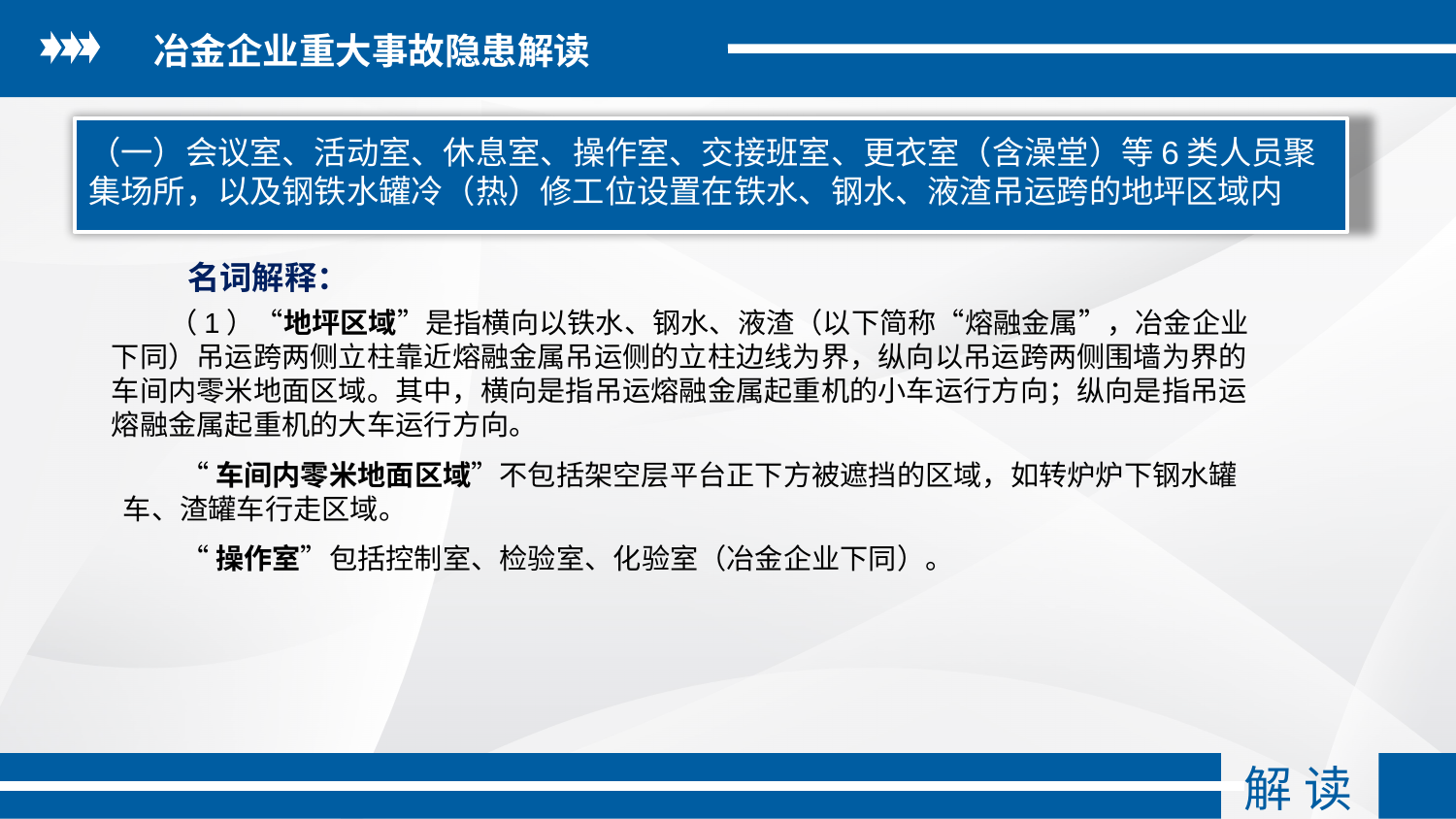

冶金企业重大事故隐患解读
（一）会议室、活动室、休息室、操作室、交接班室、更衣室（含澡堂）等6类人员聚集场所，以及钢铁水罐冷（热）修工位设置在铁水、钢水、液渣吊运跨的地坪区域内
名词解释：
（1）“地坪区域”是指横向以铁水、钢水、液渣（以下简称“熔融金属”，冶金企业下同）吊运跨两侧立柱靠近熔融金属吊运侧的立柱边线为界，纵向以吊运跨两侧围墙为界的车间内零米地面区域。其中，横向是指吊运熔融金属起重机的小车运行方向；纵向是指吊运熔融金属起重机的大车运行方向。
“车间内零米地面区域”不包括架空层平台正下方被遮挡的区域，如转炉炉下钢水罐车、渣罐车行走区域。
“操作室”包括控制室、检验室、化验室（冶金企业下同）。